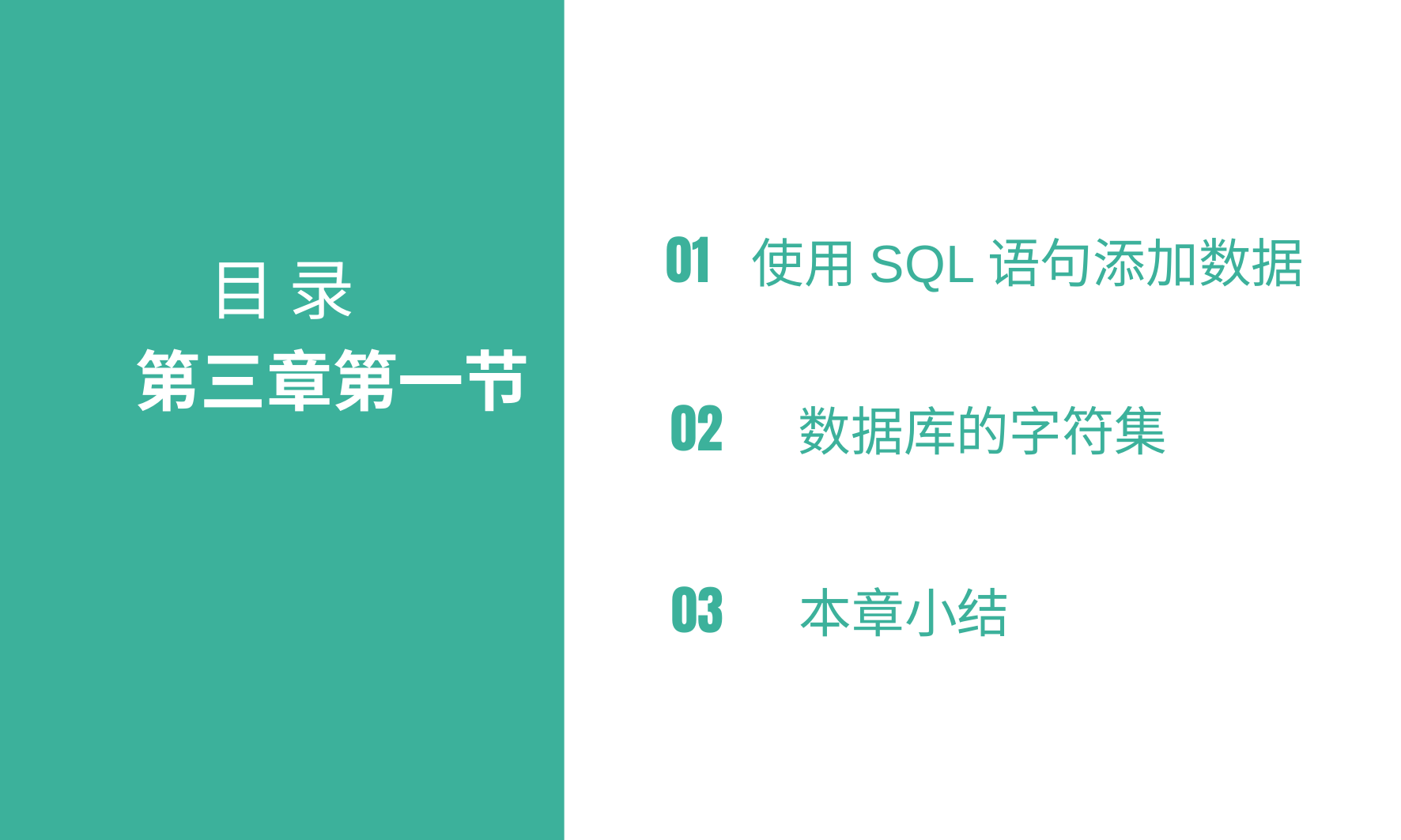

01  使用SQL语句添加数据
目 录
第三章第一节
02     数据库的字符集
03     本章小结